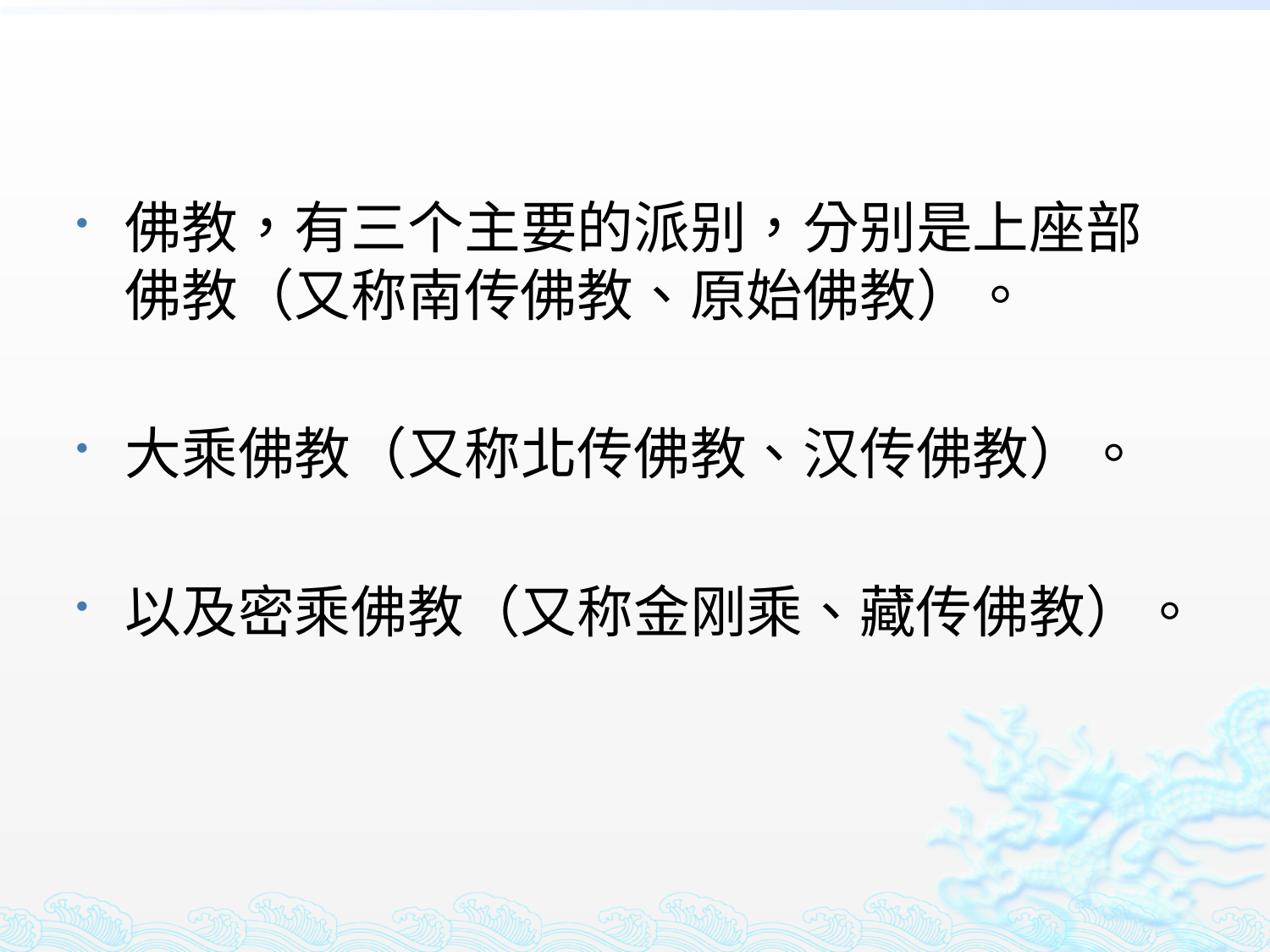

佛教，有三个主要的派别，分别是上座部佛教（又称南传佛教、原始佛教）。

大乘佛教（又称北传佛教、汉传佛教）。

以及密乘佛教（又称金刚乘、藏传佛教）。